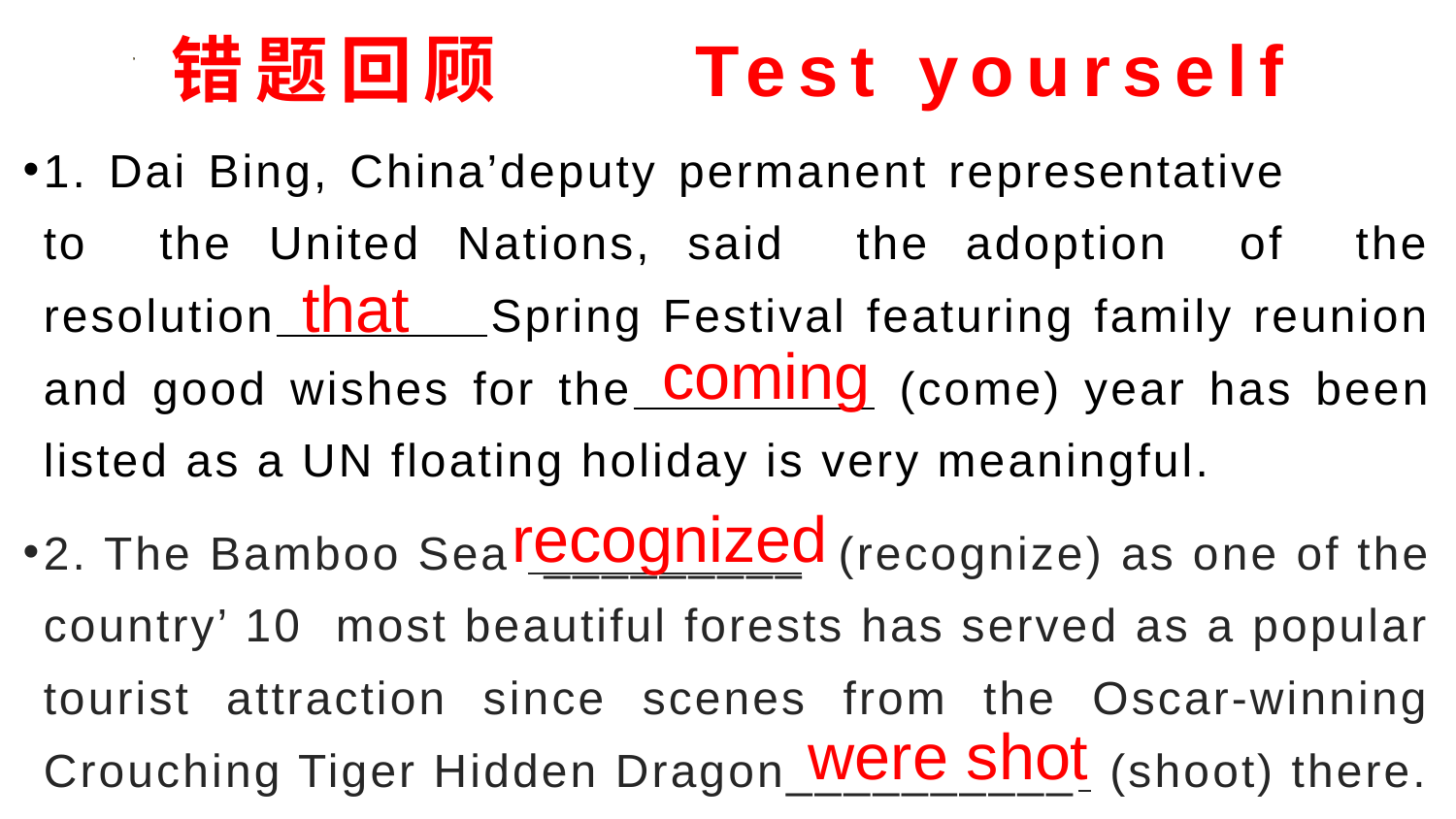

错题回顾      Test yourself
1. Dai Bing, China’deputy permanent representative        to  the United Nations, said  the adoption  of  the resolution           Spring Festival featuring family reunion and good wishes for the            (come) year has been listed as a UN floating holiday is very meaningful.
2. The Bamboo Sea  _________  (recognize) as one of the country’ 10  most beautiful forests has served as a popular tourist attraction since scenes from the Oscar-winning Crouching Tiger Hidden Dragon__________  (shoot) there.

that
coming
recognized
were shot